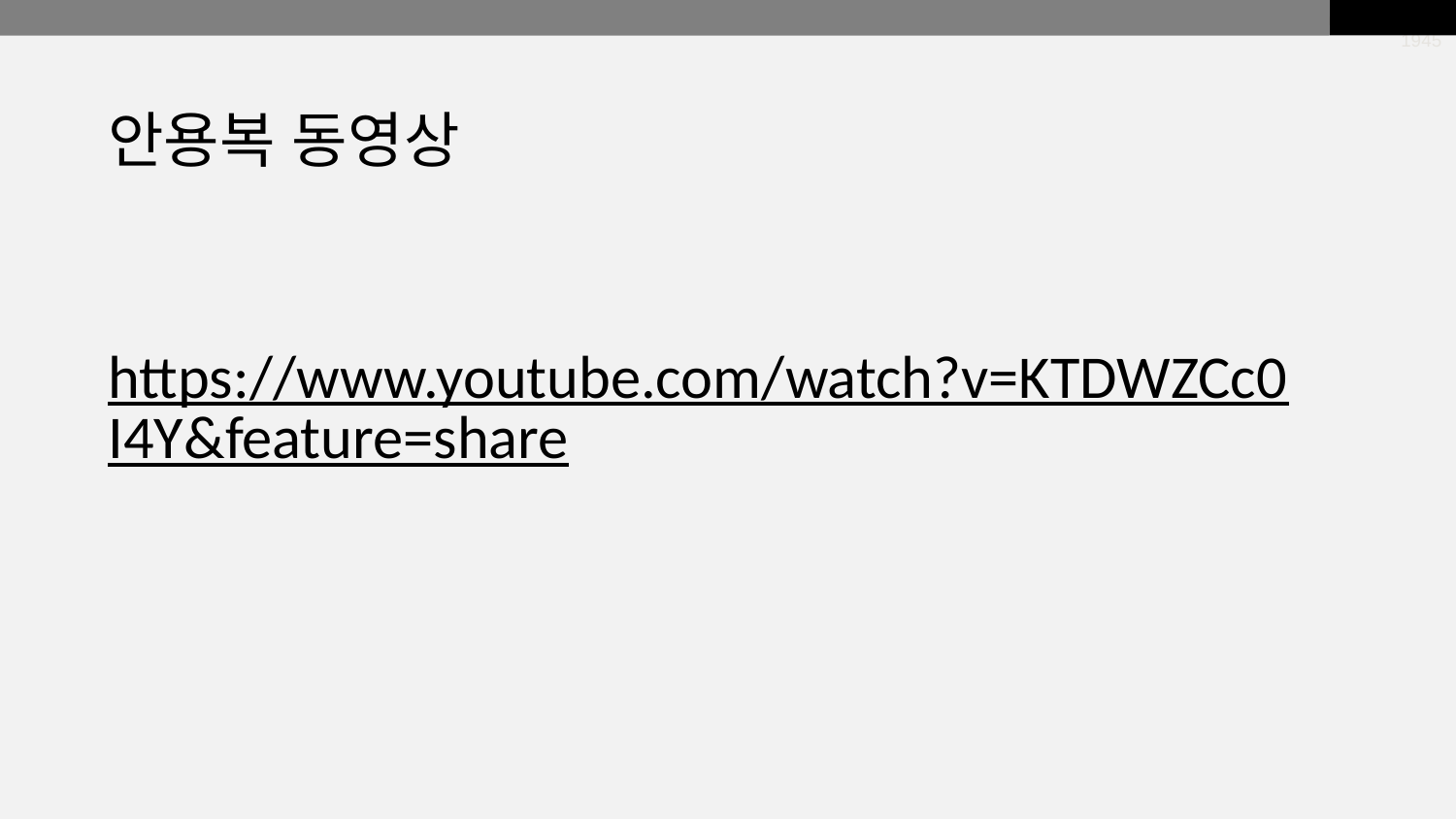

Japanese colonial rule  1910-1945

안용복 동영상
https://www.youtube.com/watch?v=KTDWZCc0I4Y&feature=share